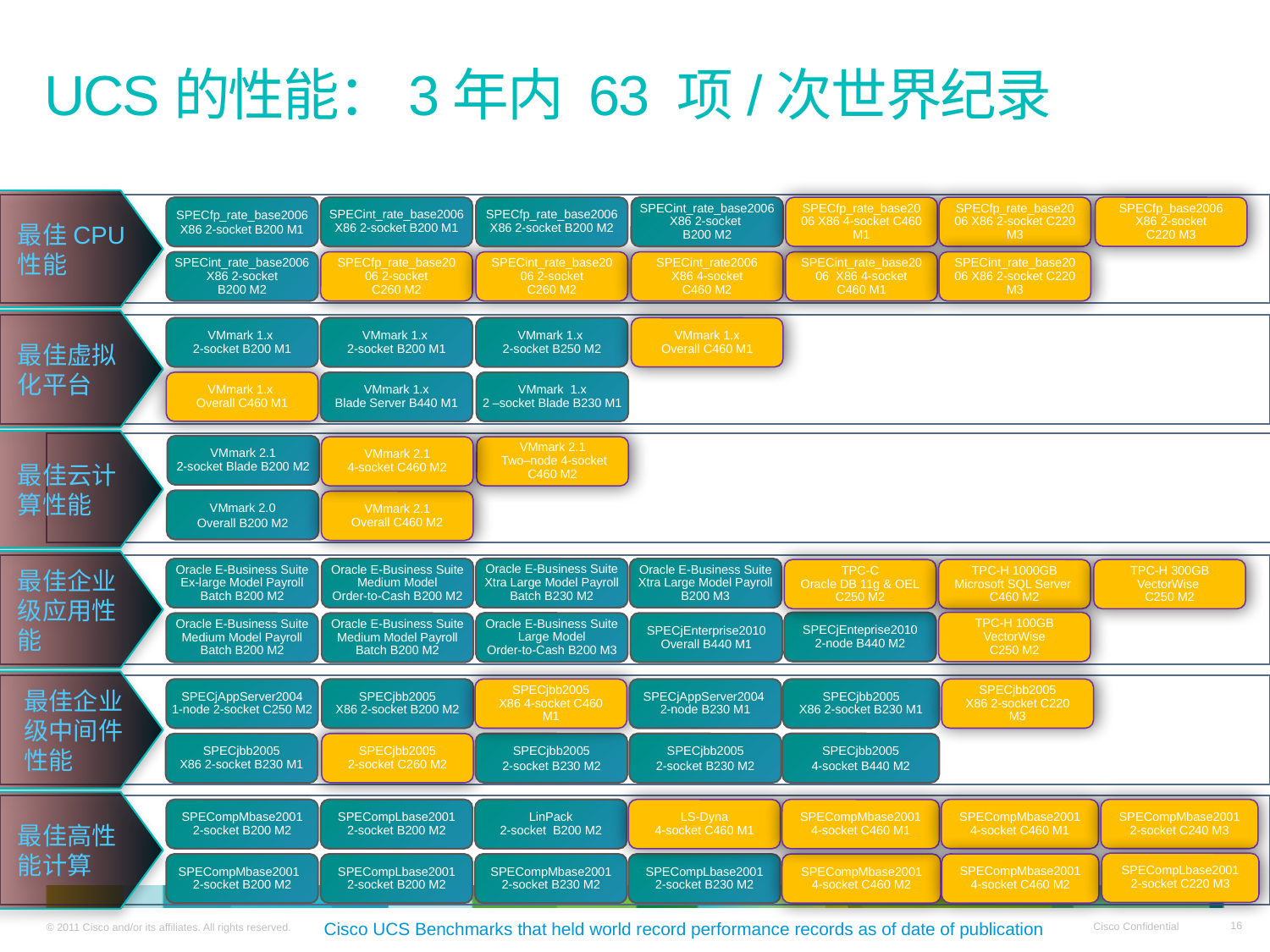

UCS的性能：3年内 63 项/次世界纪录
两年内创下63项世界纪录并持续增加
最佳CPU性能

SPECfp_base2006
X86 2-socket
C220 M3
SPECfp_rate_base2006 X86 2-socket B200 M1
SPECint_rate_base2006 X86 2-socket B200 M1
SPECfp_rate_base2006 X86 2-socket B200 M2
SPECint_rate_base2006 X86 2-socket
B200 M2
SPECfp_rate_base2006 X86 4-socket C460 M1
SPECint_rate_base2006 X86 2-socket
B200 M2
SPECfp_rate_base2006 2-socket
C260 M2
SPECint_rate_base2006 2-socket
C260 M2
SPECint_rate2006
X86 4-socket
C460 M2
SPECint_rate_base2006  X86 4-socket C460 M1
SPECfp_rate_base2006 X86 2-socket C220 M3
SPECint_rate_base2006 X86 2-socket C220 M3
最佳虚拟化平台

VMmark 1.x
2-socket B200 M1
VMmark 1.x
2-socket B200 M1
VMmark 1.x
2-socket B250 M2
VMmark 1.x
Overall C460 M1
VMmark 1.x
Overall C460 M1
VMmark  1.x
2 –socket Blade B230 M1
VMmark 1.x
Blade Server B440 M1
VMmark 2.1
2-socket Blade B200 M2
VMmark 2.0
Overall B200 M2
最佳云计算性能

VMmark 2.1
4-socket C460 M2
VMmark 2.1
 Two–node 4-socket C460 M2
VMmark 2.1
Overall C460 M2
最佳企业级应用性能

Oracle E-Business Suite Xtra Large Model Payroll Batch B230 M2
Oracle E-Business Suite Xtra Large Model Payroll B200 M3
Oracle E-Business Suite Ex-large Model Payroll Batch B200 M2
Oracle E-Business Suite Medium Model
Order-to-Cash B200 M2
Oracle E-Business Suite Large Model
Order-to-Cash B200 M3
Oracle E-Business Suite Medium Model Payroll Batch B200 M2
Oracle E-Business Suite Medium Model Payroll Batch B200 M2
TPC-C
Oracle DB 11g & OEL
C250 M2
TPC-H 1000GB
Microsoft SQL Server
C460 M2
TPC-H 300GB
VectorWise
C250 M2
SPECjEnteprise2010
2-node B440 M2
TPC-H 100GB
VectorWise
C250 M2
SPECjEnterprise2010 Overall B440 M1
最佳企业级中间件性能

SPECjAppServer2004
1-node 2-socket C250 M2
SPECjbb2005
X86 2-socket B200 M2
SPECjbb2005
X86 4-socket C460 M1
SPECjAppServer2004
2-node B230 M1
SPECjbb2005
X86 2-socket B230 M1
SPECjbb2005
2-socket C260 M2
SPECjbb2005
2-socket B230 M2
SPECjbb2005
2-socket B230 M2
SPECjbb2005
4-socket B440 M2
SPECjbb2005
X86 2-socket B230 M1
SPECjbb2005
X86 2-socket C220 M3
最佳高性能计算

SPECompMbase2001
4-socket C460 M1
SPECompMbase2001
2-socket C240 M3
SPECompMbase2001
2-socket B200 M2
SPECompLbase2001
2-socket B200 M2
LinPack
2-socket  B200 M2
LS-Dyna
4-socket C460 M1
SPECompMbase2001
4-socket C460 M1
SPECompLbase2001
2-socket C220 M3
SPECompMbase2001
4-socket C460 M2
SPECompMbase2001
2-socket B200 M2
SPECompLbase2001
2-socket B200 M2
SPECompMbase2001
2-socket B230 M2
SPECompLbase2001
2-socket B230 M2
SPECompMbase2001
4-socket C460 M2
Cisco UCS Benchmarks that held world record performance records as of date of publication